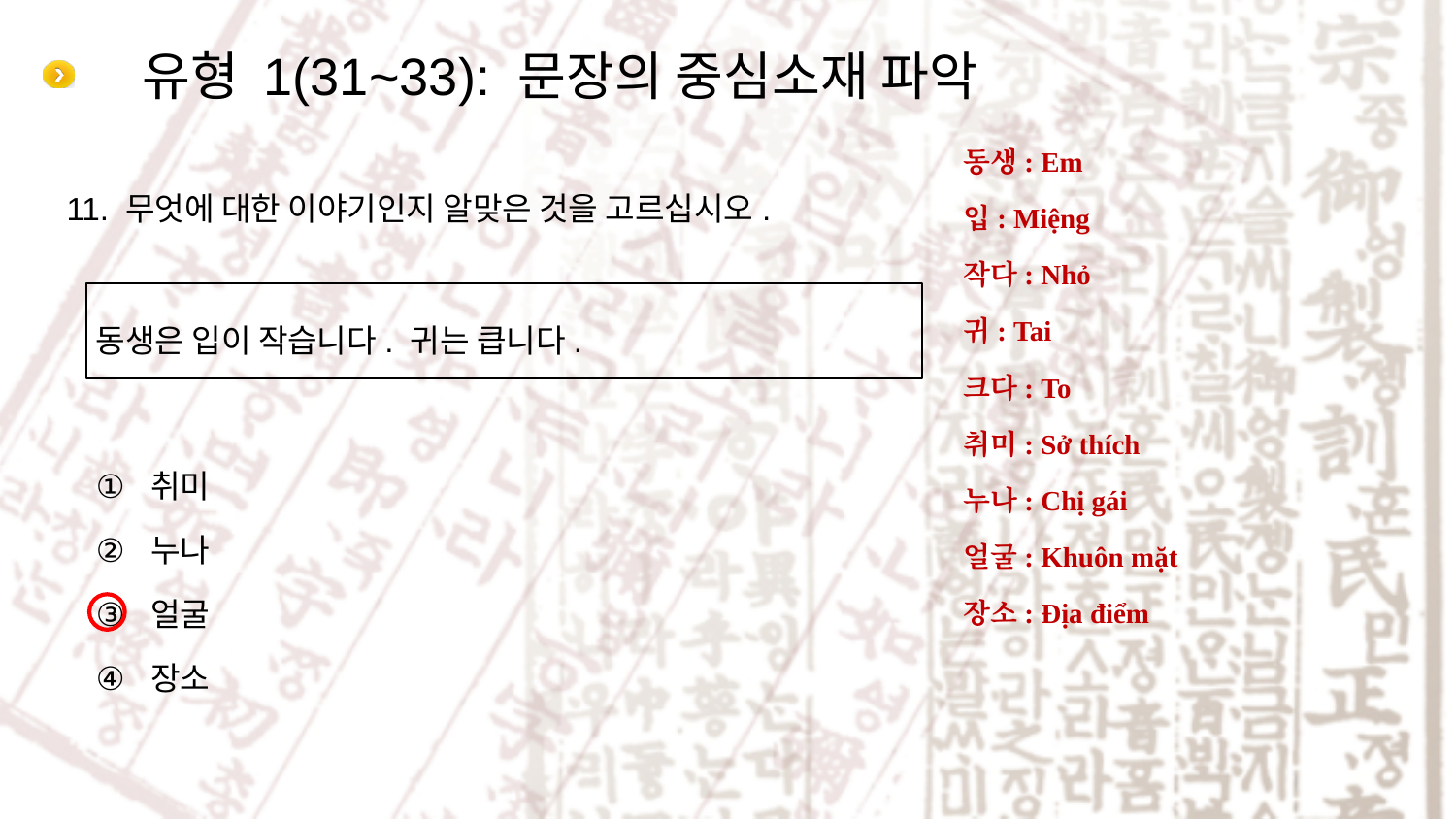

# 유형 1(31~33): 문장의 중심소재 파악
동생: Em
입: Miệng
작다: Nhỏ
귀: Tai
크다: To
취미: Sở thích
누나: Chị gái
얼굴: Khuôn mặt
장소: Địa điểm
11. 무엇에 대한 이야기인지 알맞은 것을 고르십시오.
동생은 입이 작습니다. 귀는 큽니다.
취미
누나
얼굴
장소